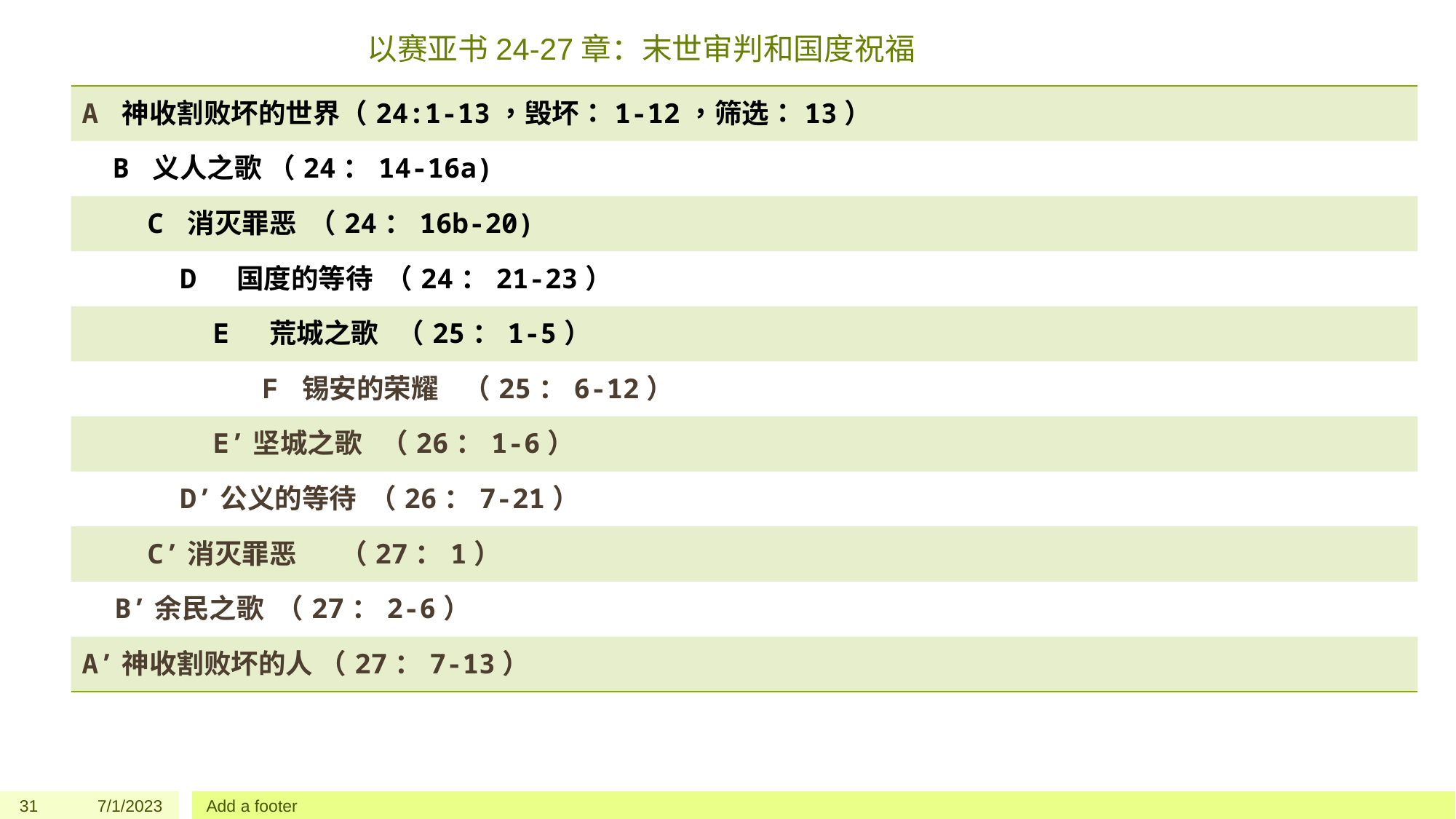

# 以赛亚书24-27章：末世审判和国度祝福
| A 神收割败坏的世界（24:1-13，毁坏：1-12，筛选：13） |
| --- |
| B 义人之歌 （24：14-16a) |
| C 消灭罪恶 （24：16b-20) |
| D 国度的等待 （24：21-23） |
| E 荒城之歌 （25：1-5） |
| F 锡安的荣耀 （25：6-12） |
| E’坚城之歌 （26：1-6） |
| D’公义的等待 （26：7-21） |
| C’消灭罪恶 （27：1） |
| B’余民之歌 （27：2-6） |
| A’神收割败坏的人 （27：7-13） |
31
7/1/2023
Add a footer